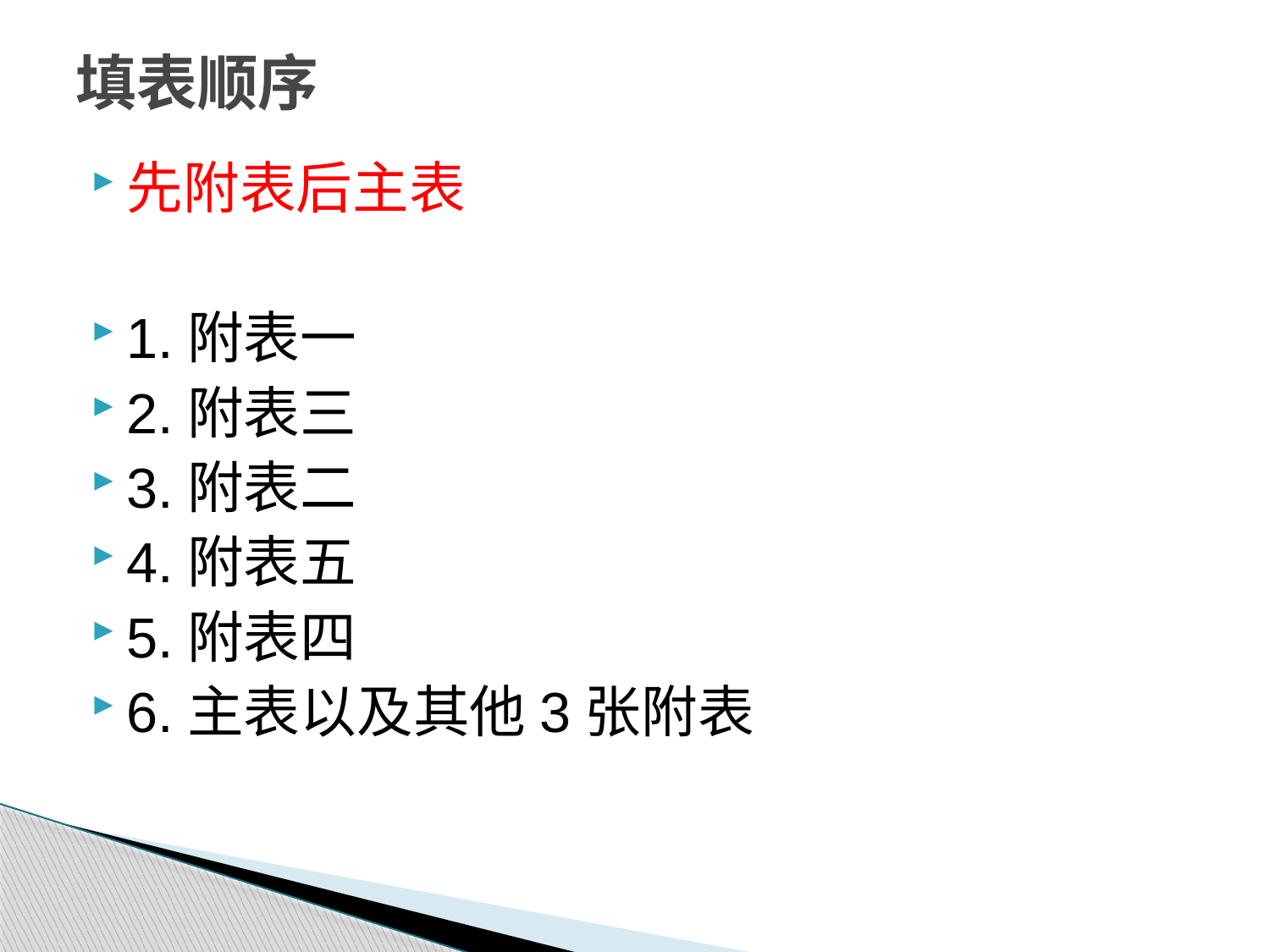

# 填表顺序
先附表后主表

1.附表一
2.附表三
3.附表二
4.附表五
5.附表四
6.主表以及其他3张附表